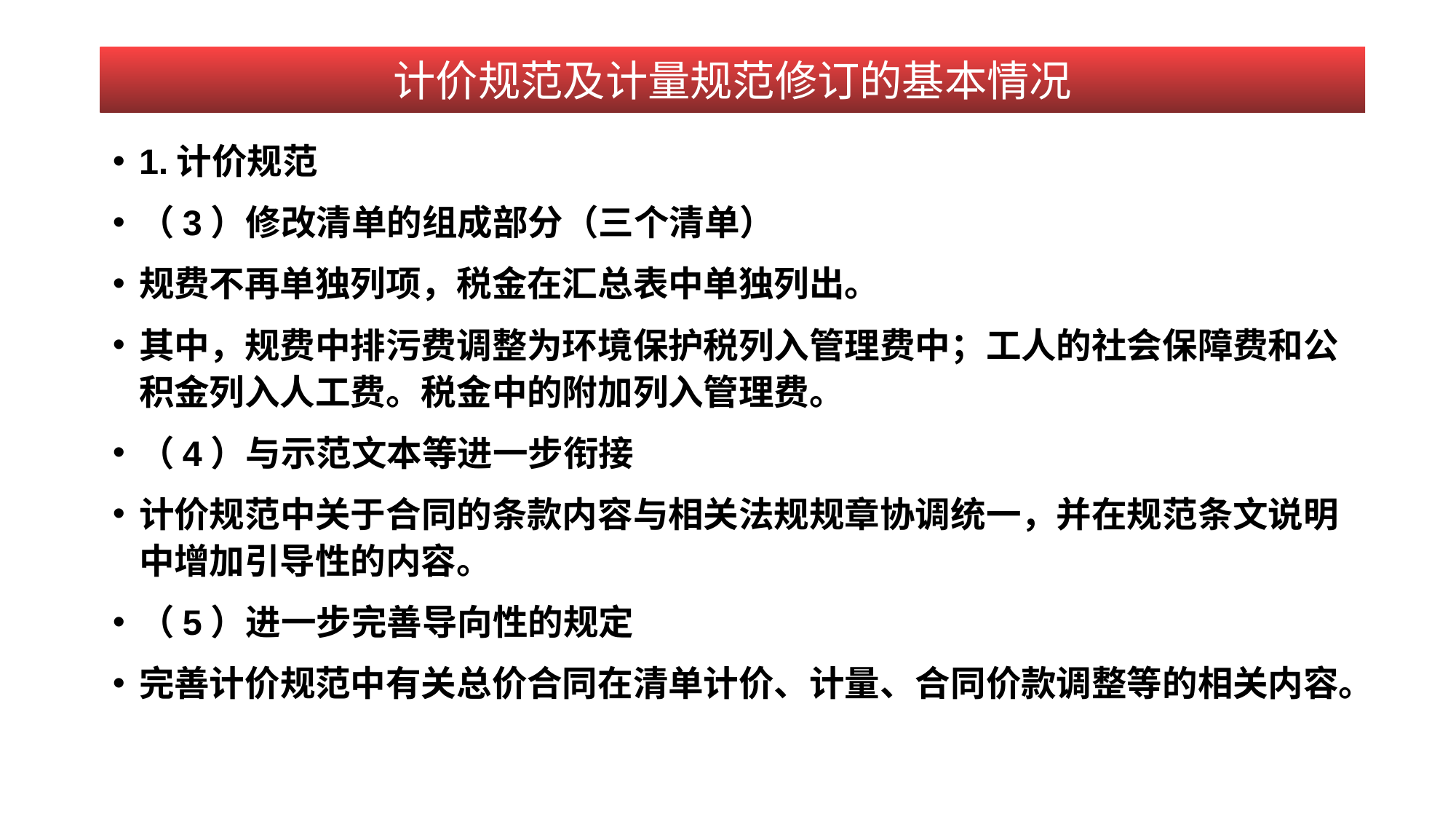

计价规范及计量规范修订的基本情况
1.计价规范
（3）修改清单的组成部分（三个清单）
规费不再单独列项，税金在汇总表中单独列出。
其中，规费中排污费调整为环境保护税列入管理费中；工人的社会保障费和公积金列入人工费。税金中的附加列入管理费。
（4）与示范文本等进一步衔接
计价规范中关于合同的条款内容与相关法规规章协调统一，并在规范条文说明中增加引导性的内容。
（5）进一步完善导向性的规定
完善计价规范中有关总价合同在清单计价、计量、合同价款调整等的相关内容。